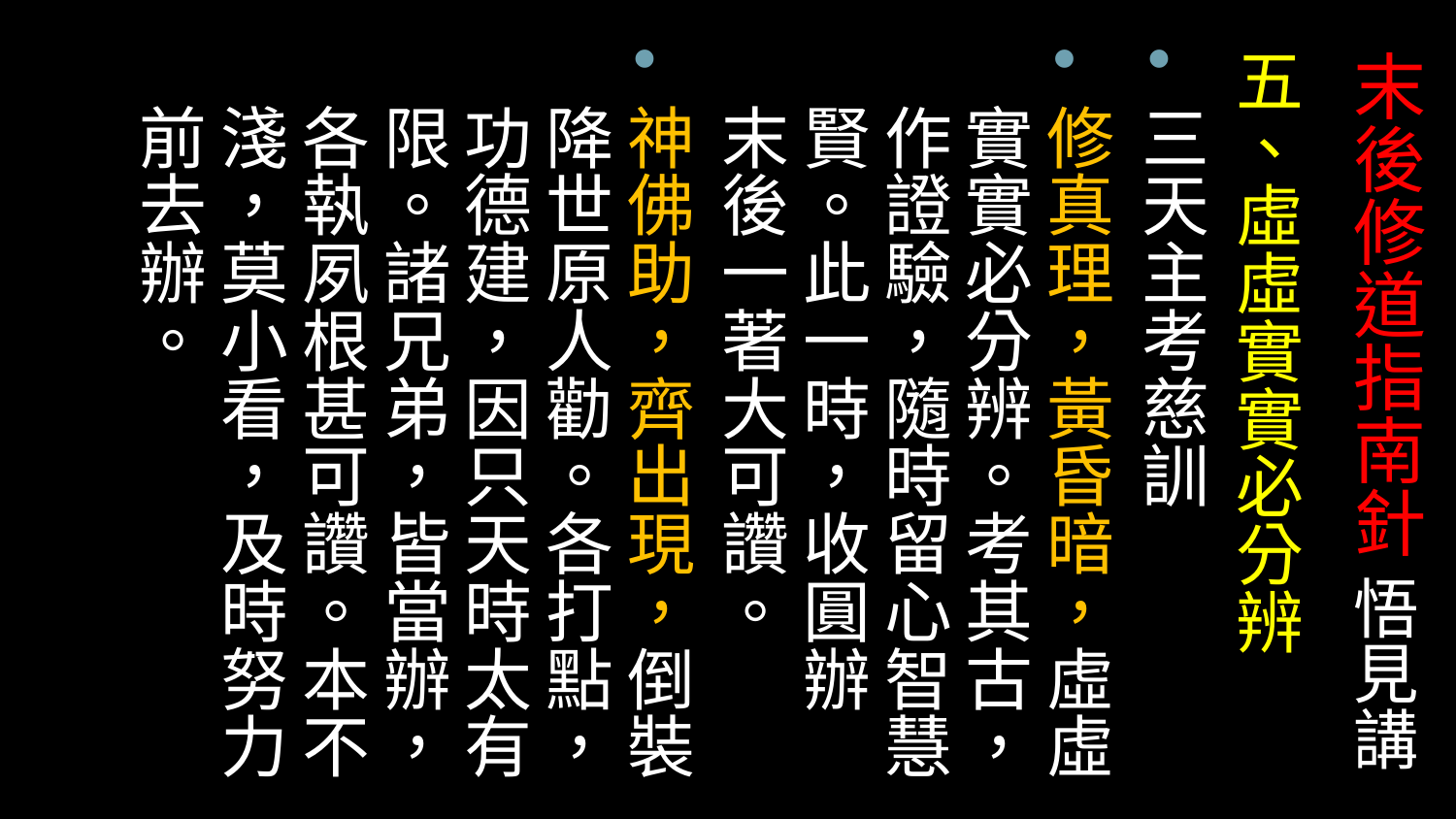

五、虛虛實實必分辨
三天主考慈訓
修真理，黃昏暗，虛虛實實必分辨。考其古，作證驗，隨時留心智慧賢。此一時，收圓辦　末後一著大可讚。
神佛助，齊出現，倒裝降世原人勸。各打點，功德建，因只天時太有限。諸兄弟，皆當辦，各執夙根甚可讚。本不淺，莫小看，及時努力前去辦。

# 末後修道指南針 悟見講